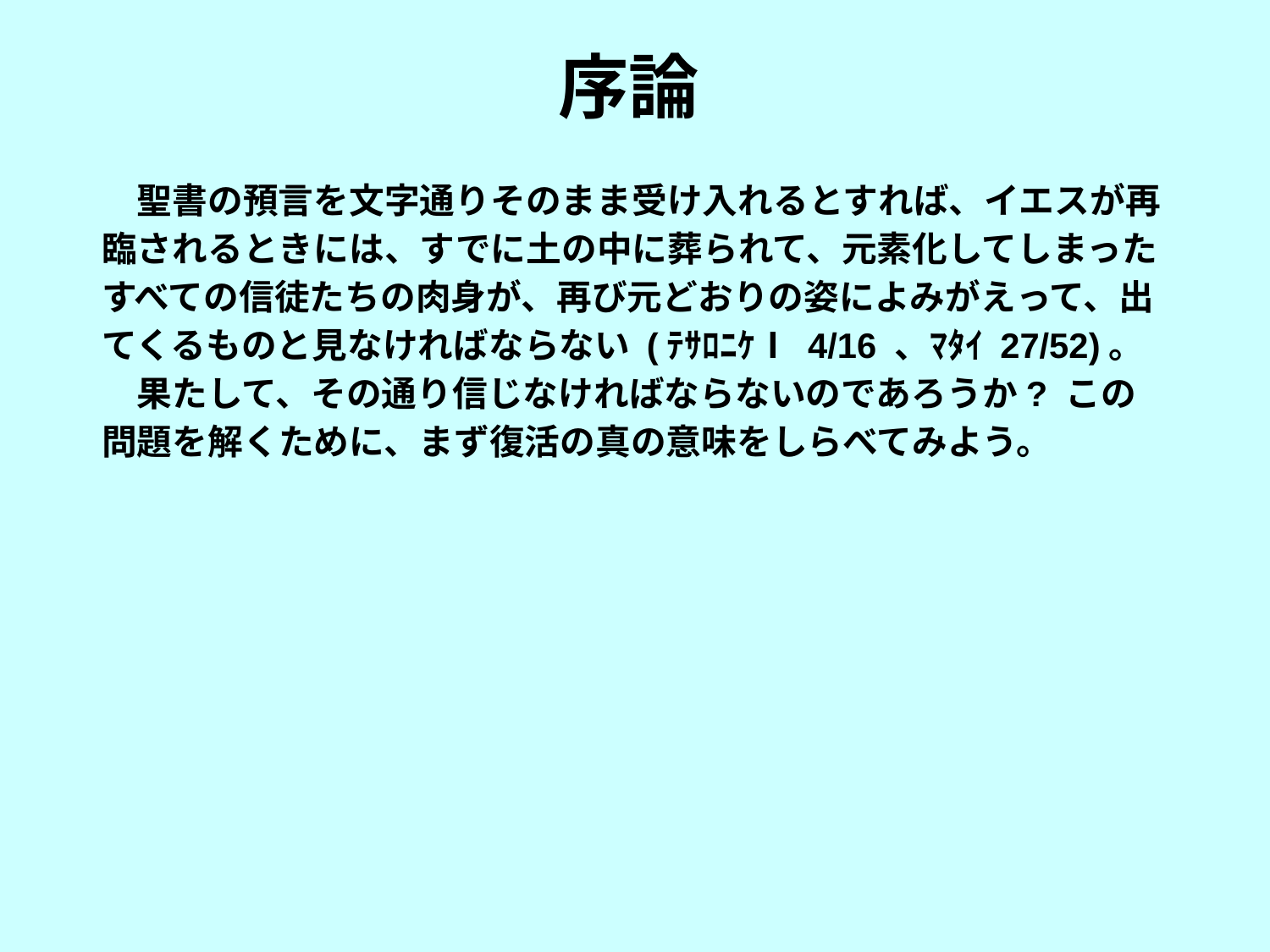

序論
　聖書の預言を文字通りそのまま受け入れるとすれば、イエスが再臨されるときには、すでに土の中に葬られて、元素化してしまったすべての信徒たちの肉身が、再び元どおりの姿によみがえって、出てくるものと見なければならない (ﾃｻﾛﾆｹⅠ 4/16 、ﾏﾀｲ 27/52)。
　果たして、その通り信じなければならないのであろうか? この問題を解くために、まず復活の真の意味をしらべてみよう。